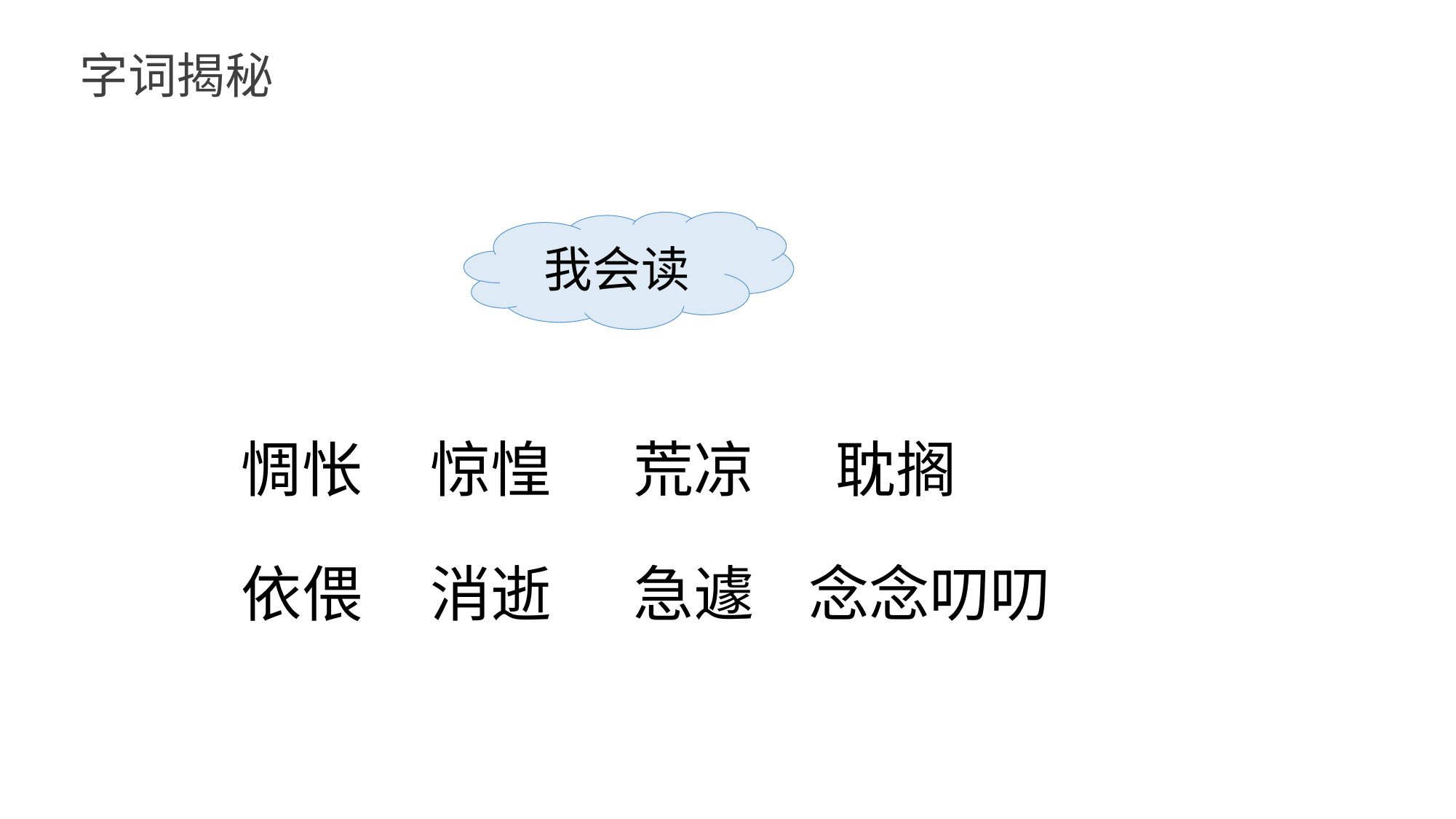

字词揭秘
我会读
  惆怅     惊惶      荒凉      耽搁
  依偎     消逝      急遽    念念叨叨